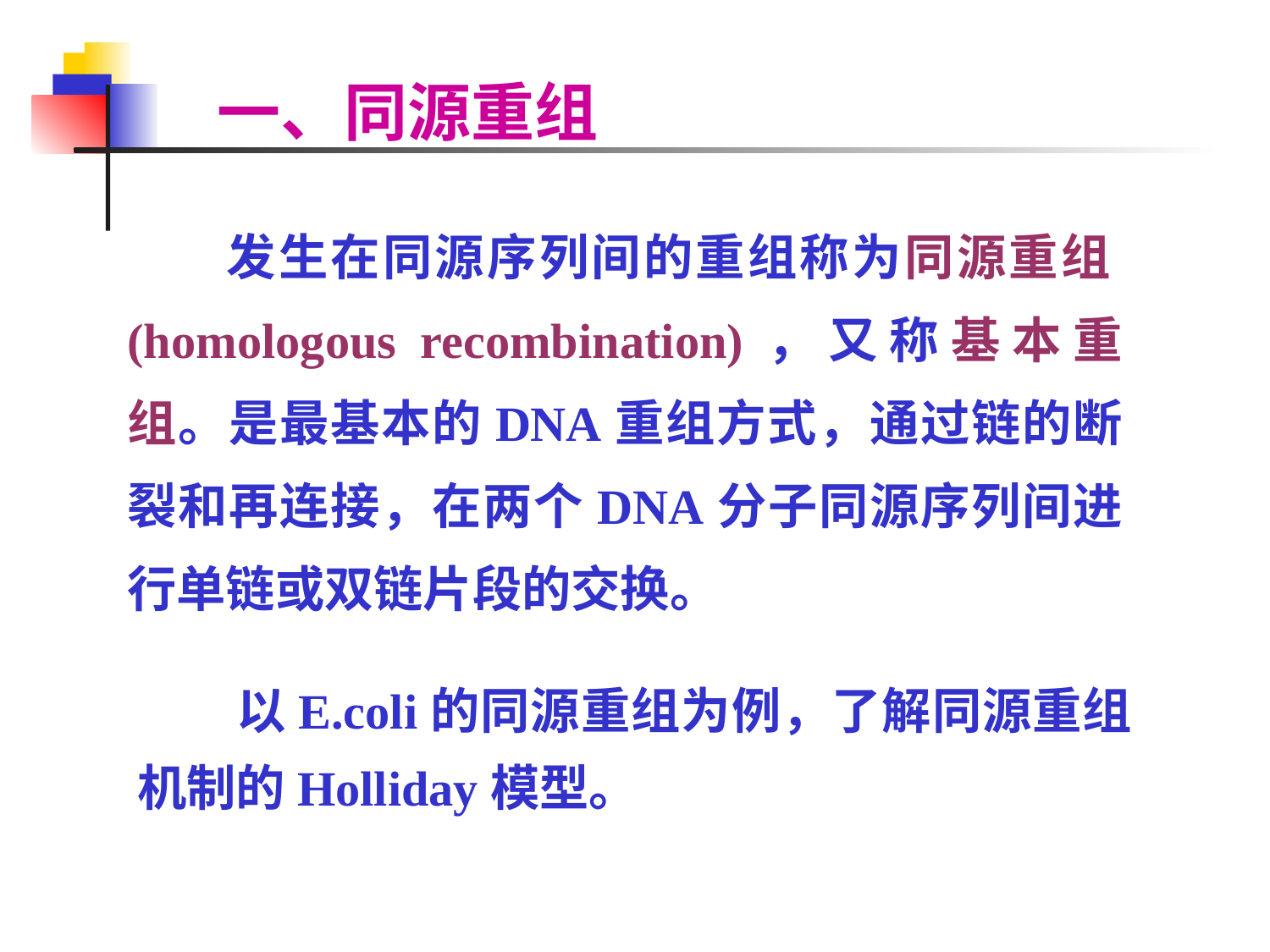

一、同源重组
发生在同源序列间的重组称为同源重组(homologous recombination)，又称基本重组。是最基本的DNA重组方式，通过链的断裂和再连接，在两个DNA分子同源序列间进行单链或双链片段的交换。
以E.coli的同源重组为例，了解同源重组机制的Holliday模型。